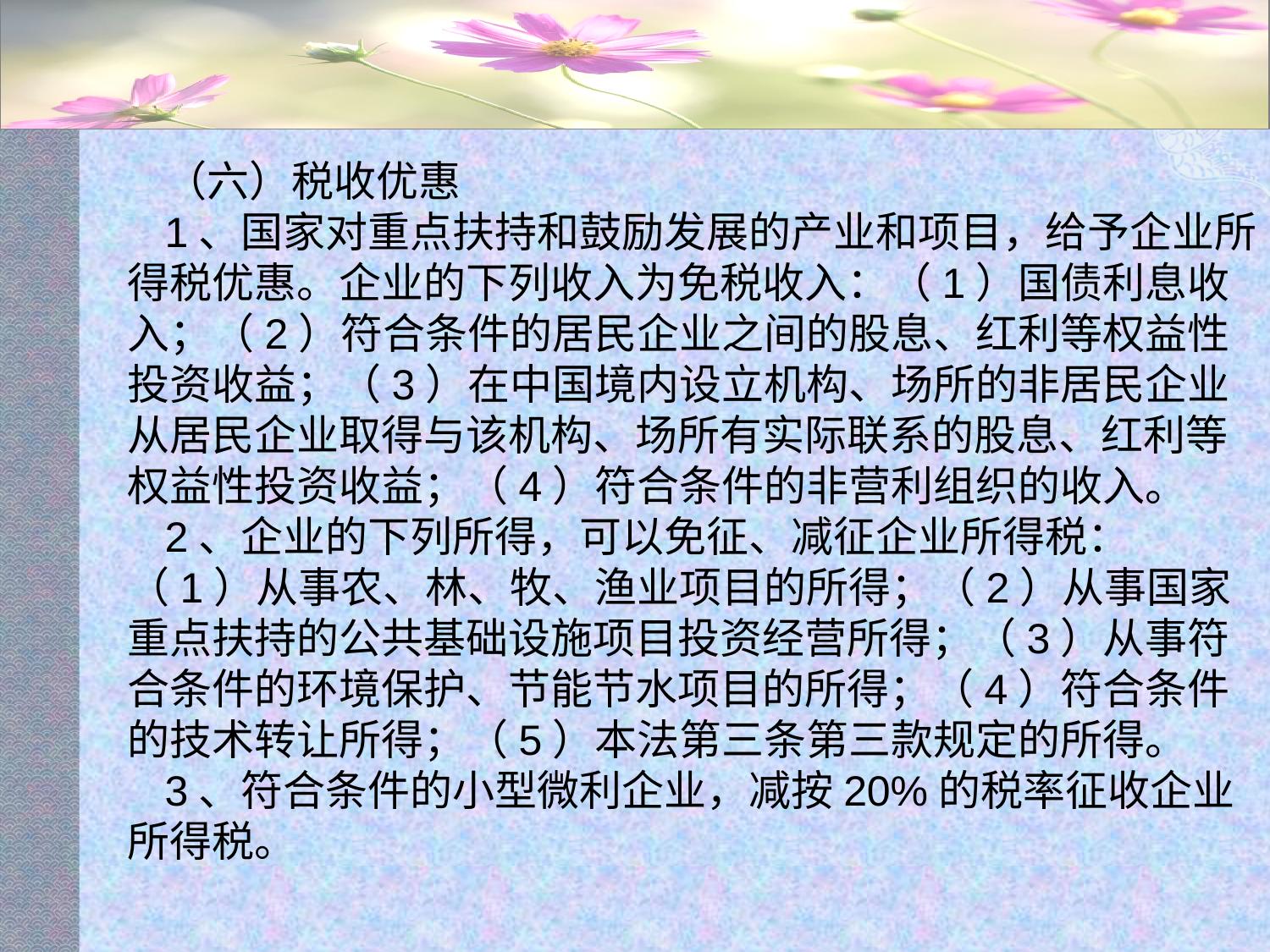

#

（六）税收优惠
1、国家对重点扶持和鼓励发展的产业和项目，给予企业所得税优惠。企业的下列收入为免税收入：（1）国债利息收入；（2）符合条件的居民企业之间的股息、红利等权益性投资收益；（3）在中国境内设立机构、场所的非居民企业从居民企业取得与该机构、场所有实际联系的股息、红利等权益性投资收益；（4）符合条件的非营利组织的收入。
2、企业的下列所得，可以免征、减征企业所得税：（1）从事农、林、牧、渔业项目的所得；（2）从事国家重点扶持的公共基础设施项目投资经营所得；（3）从事符合条件的环境保护、节能节水项目的所得；（4）符合条件的技术转让所得；（5）本法第三条第三款规定的所得。
3、符合条件的小型微利企业，减按20%的税率征收企业所得税。